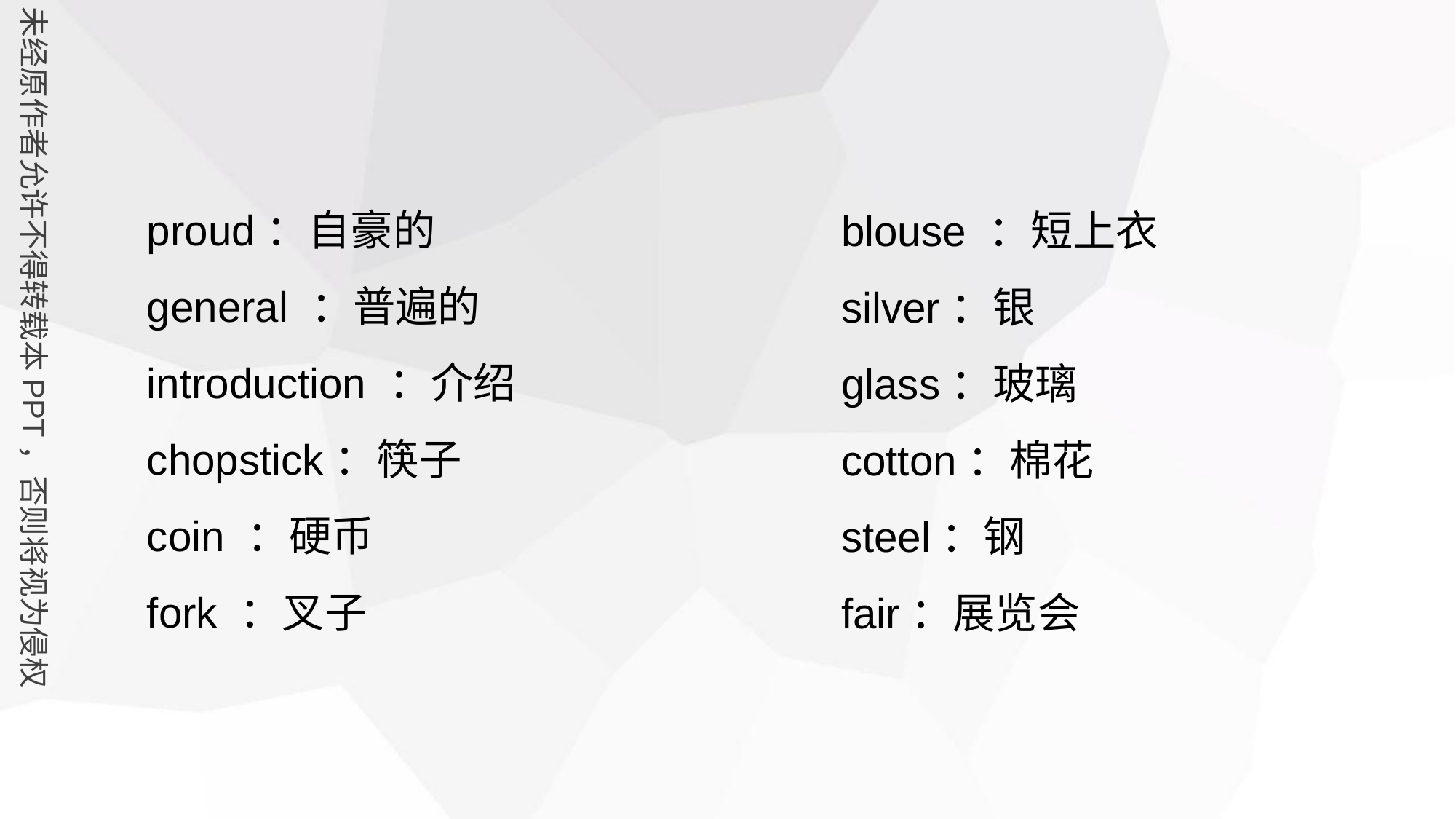

proud：自豪的
general ：普遍的
introduction ：介绍
chopstick：筷子
coin ：硬币
fork ：叉子
blouse ：短上衣
silver：银
glass：玻璃
cotton：棉花
steel：钢
fair：展览会